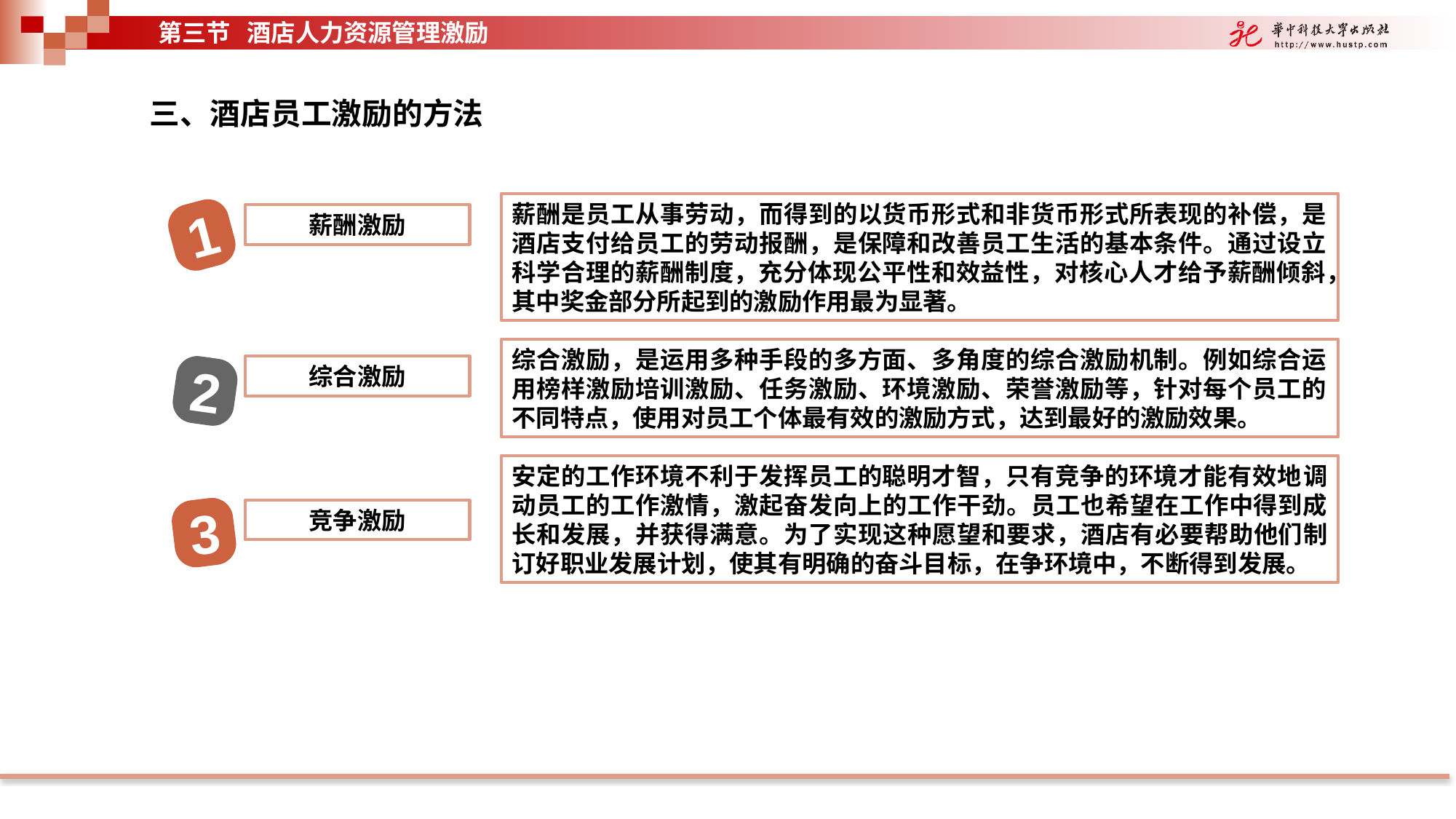

第三节   酒店人力资源管理激励
三、酒店员工激励的方法
薪酬是员工从事劳动，而得到的以货币形式和非货币形式所表现的补偿，是酒店支付给员工的劳动报酬，是保障和改善员工生活的基本条件。通过设立科学合理的薪酬制度，充分体现公平性和效益性，对核心人才给予薪酬倾斜，其中奖金部分所起到的激励作用最为显著。
1
2
3
薪酬激励
综合激励
竞争激励
综合激励，是运用多种手段的多方面、多角度的综合激励机制。例如综合运用榜样激励培训激励、任务激励、环境激励、荣誉激励等，针对每个员工的不同特点，使用对员工个体最有效的激励方式，达到最好的激励效果。
安定的工作环境不利于发挥员工的聪明才智，只有竞争的环境才能有效地调动员工的工作激情，激起奋发向上的工作干劲。员工也希望在工作中得到成长和发展，并获得满意。为了实现这种愿望和要求，酒店有必要帮助他们制订好职业发展计划，使其有明确的奋斗目标，在争环境中，不断得到发展。